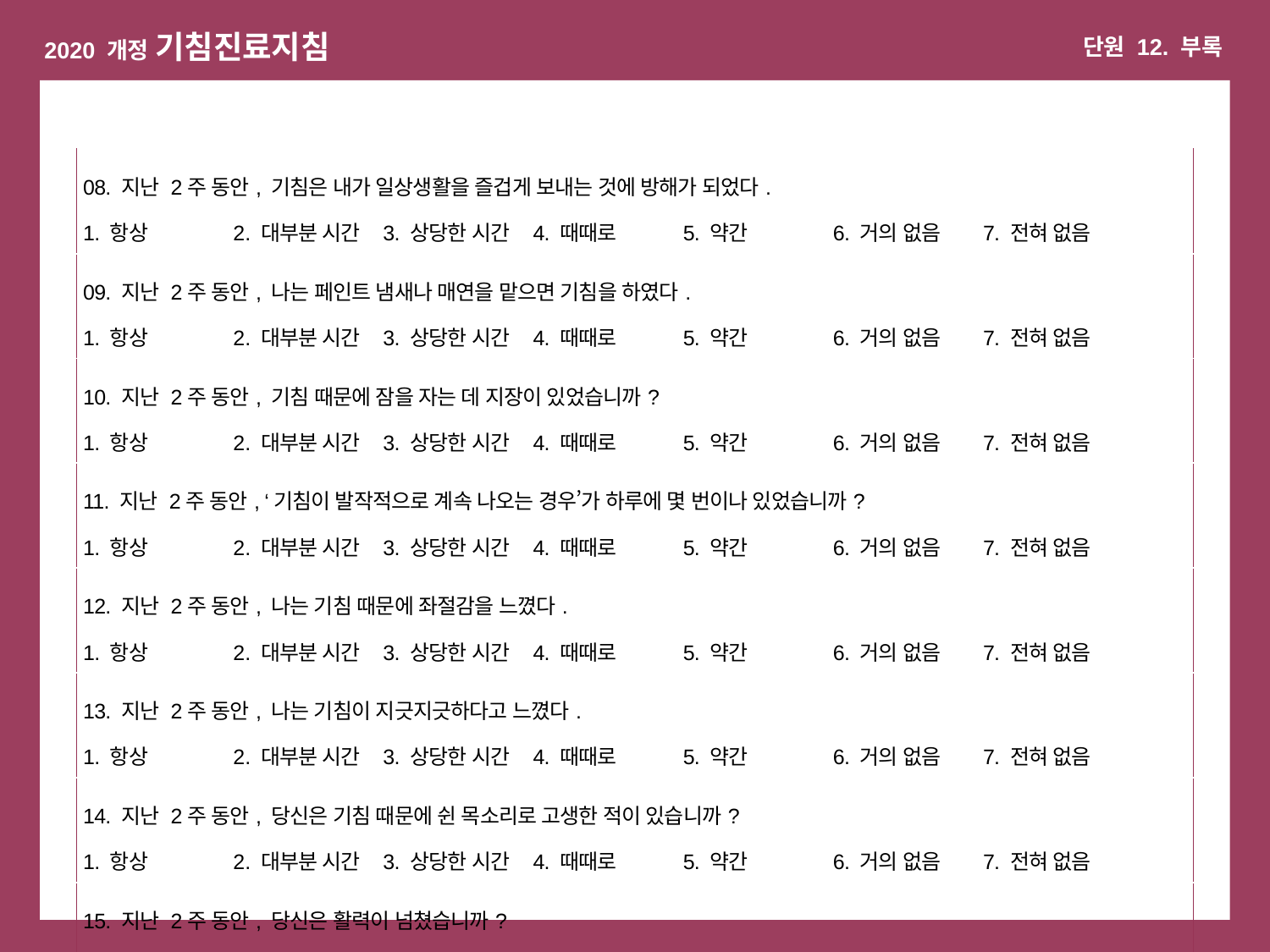

| 08. 지난 2주 동안, 기침은 내가 일상생활을 즐겁게 보내는 것에 방해가 되었다. 1. 항상 2. 대부분 시간 3. 상당한 시간 4. 때때로 5. 약간 6. 거의 없음 7. 전혀 없음 |
| --- |
| 09. 지난 2주 동안, 나는 페인트 냄새나 매연을 맡으면 기침을 하였다. 1. 항상 2. 대부분 시간 3. 상당한 시간 4. 때때로 5. 약간 6. 거의 없음 7. 전혀 없음 |
| 10. 지난 2주 동안, 기침 때문에 잠을 자는 데 지장이 있었습니까? 1. 항상 2. 대부분 시간 3. 상당한 시간 4. 때때로 5. 약간 6. 거의 없음 7. 전혀 없음 |
| 11. 지난 2주 동안, ‘기침이 발작적으로 계속 나오는 경우’가 하루에 몇 번이나 있었습니까? 1. 항상 2. 대부분 시간 3. 상당한 시간 4. 때때로 5. 약간 6. 거의 없음 7. 전혀 없음 |
| 12. 지난 2주 동안, 나는 기침 때문에 좌절감을 느꼈다. 1. 항상 2. 대부분 시간 3. 상당한 시간 4. 때때로 5. 약간 6. 거의 없음 7. 전혀 없음 |
| 13. 지난 2주 동안, 나는 기침이 지긋지긋하다고 느꼈다. 1. 항상 2. 대부분 시간 3. 상당한 시간 4. 때때로 5. 약간 6. 거의 없음 7. 전혀 없음 |
| 14. 지난 2주 동안, 당신은 기침 때문에 쉰 목소리로 고생한 적이 있습니까? 1. 항상 2. 대부분 시간 3. 상당한 시간 4. 때때로 5. 약간 6. 거의 없음 7. 전혀 없음 |
| 15. 지난 2주 동안, 당신은 활력이 넘쳤습니까? 1. 전혀 없음. 2. 거의 없음 3. 약간 4. 때때로 5. 상당한 시간 6. 대부분 시간 7. 항상 |